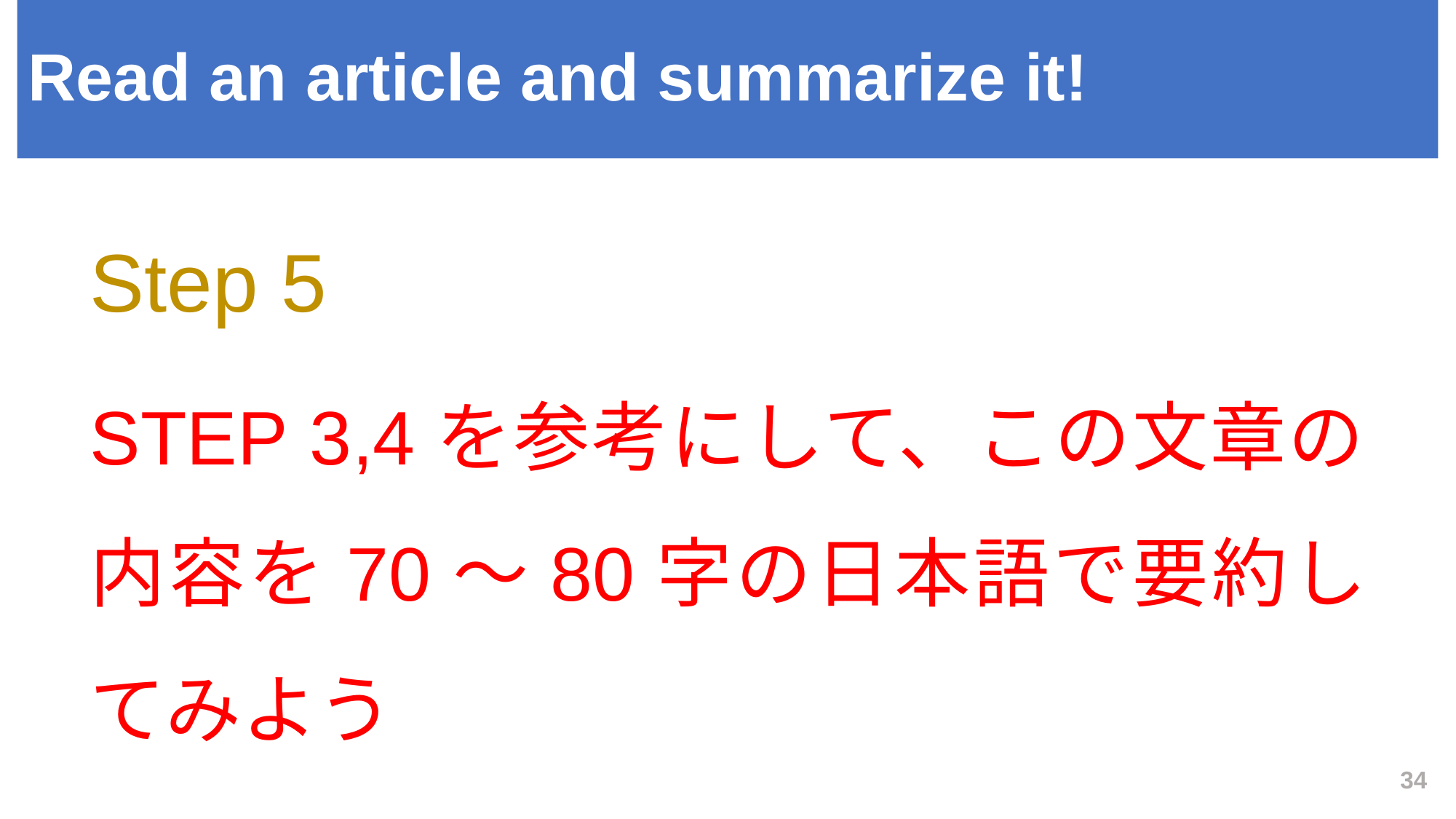

Read an article and summarize it!
Step 5
STEP 3,4を参考にして、この文章の内容を70～80字の日本語で要約してみよう